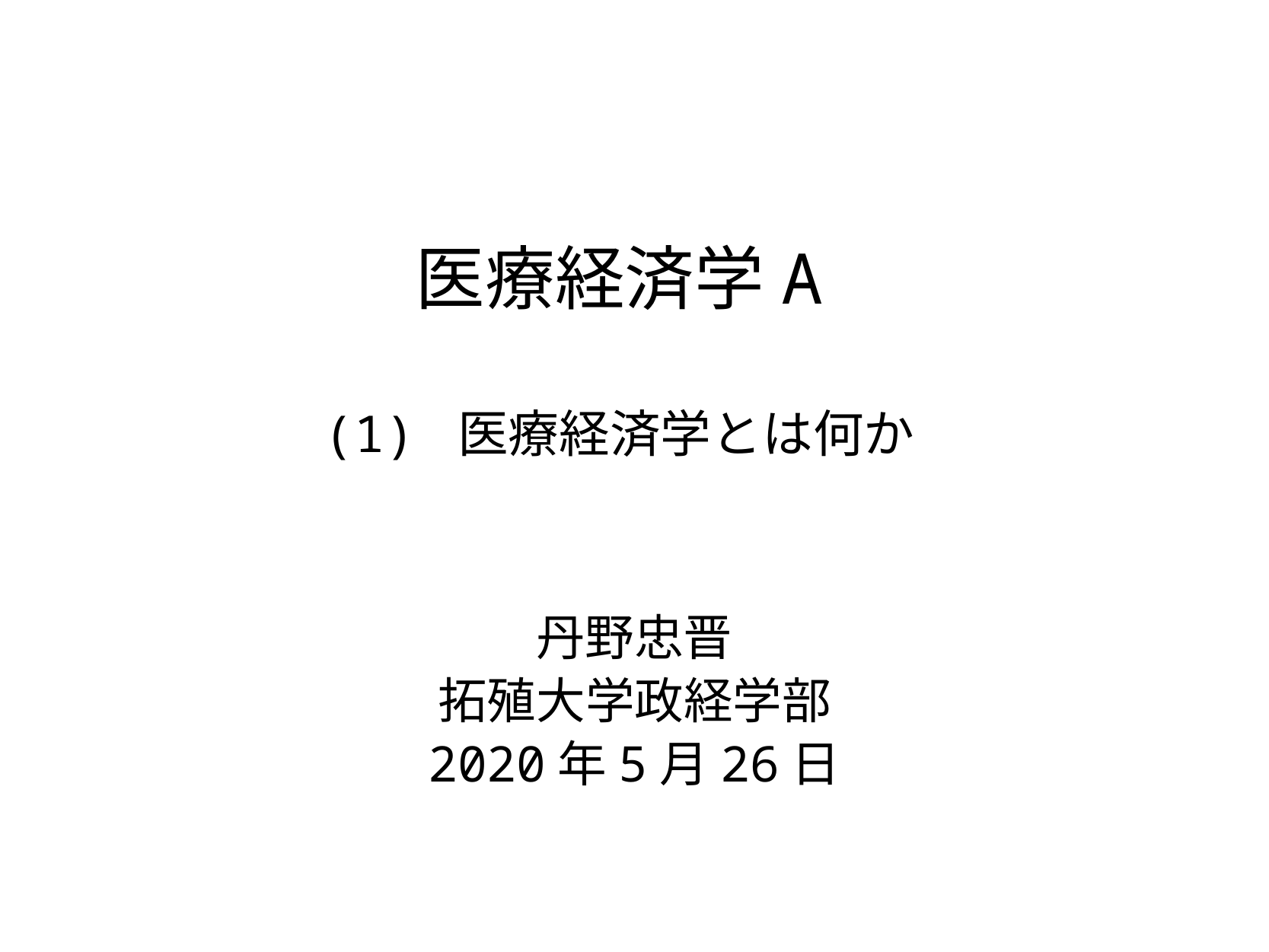

# 医療経済学A (1) 医療経済学とは何か

丹野忠晋
拓殖大学政経学部
2020年5月26日